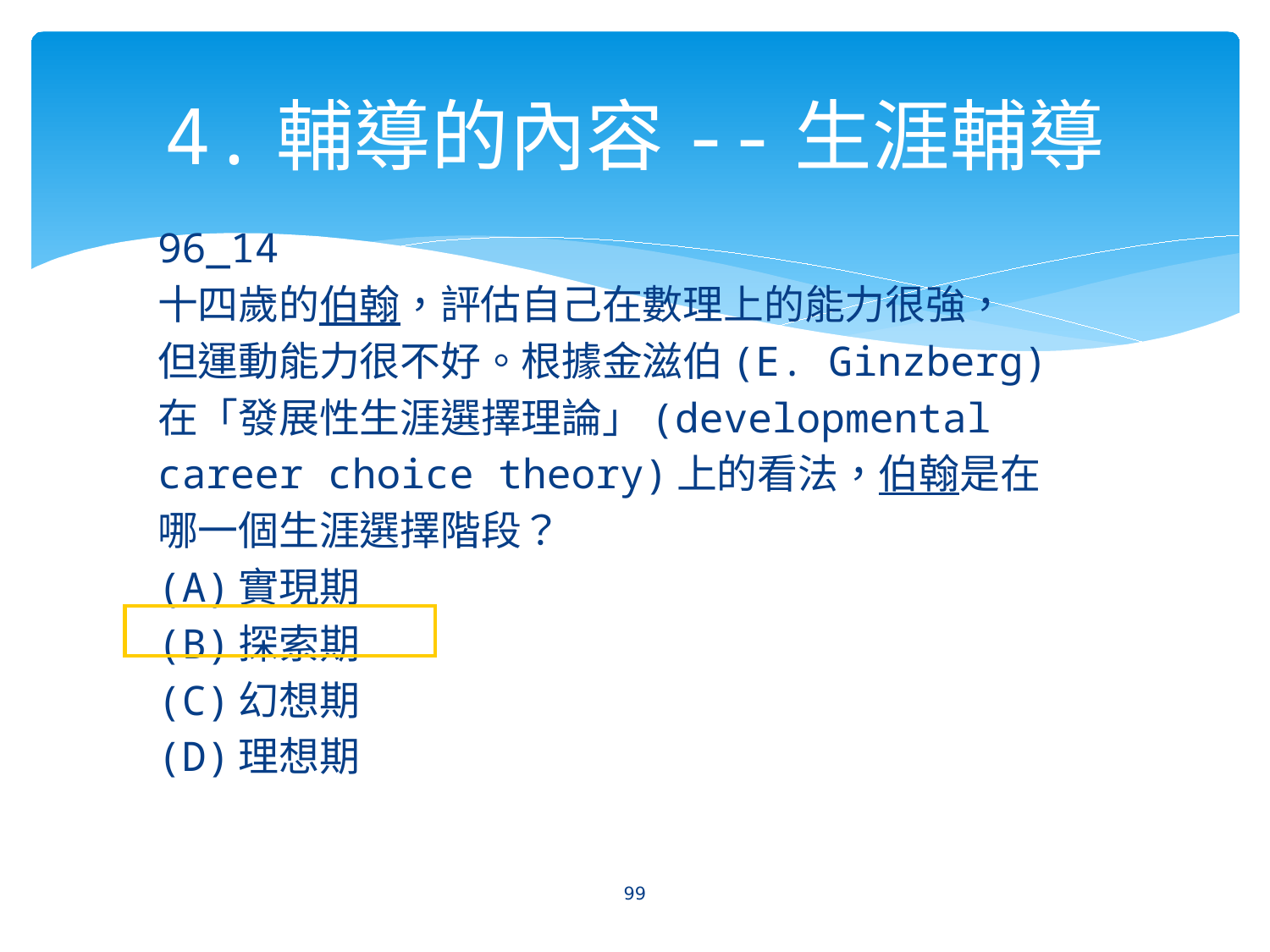

4.輔導的內容--生涯輔導
96_14
十四歲的伯翰，評估自己在數理上的能力很強，
但運動能力很不好。根據金滋伯(E. Ginzberg)
在「發展性生涯選擇理論」(developmental
career choice theory)上的看法，伯翰是在
哪一個生涯選擇階段？
(A)實現期
(B)探索期
(C)幻想期
(D)理想期

99